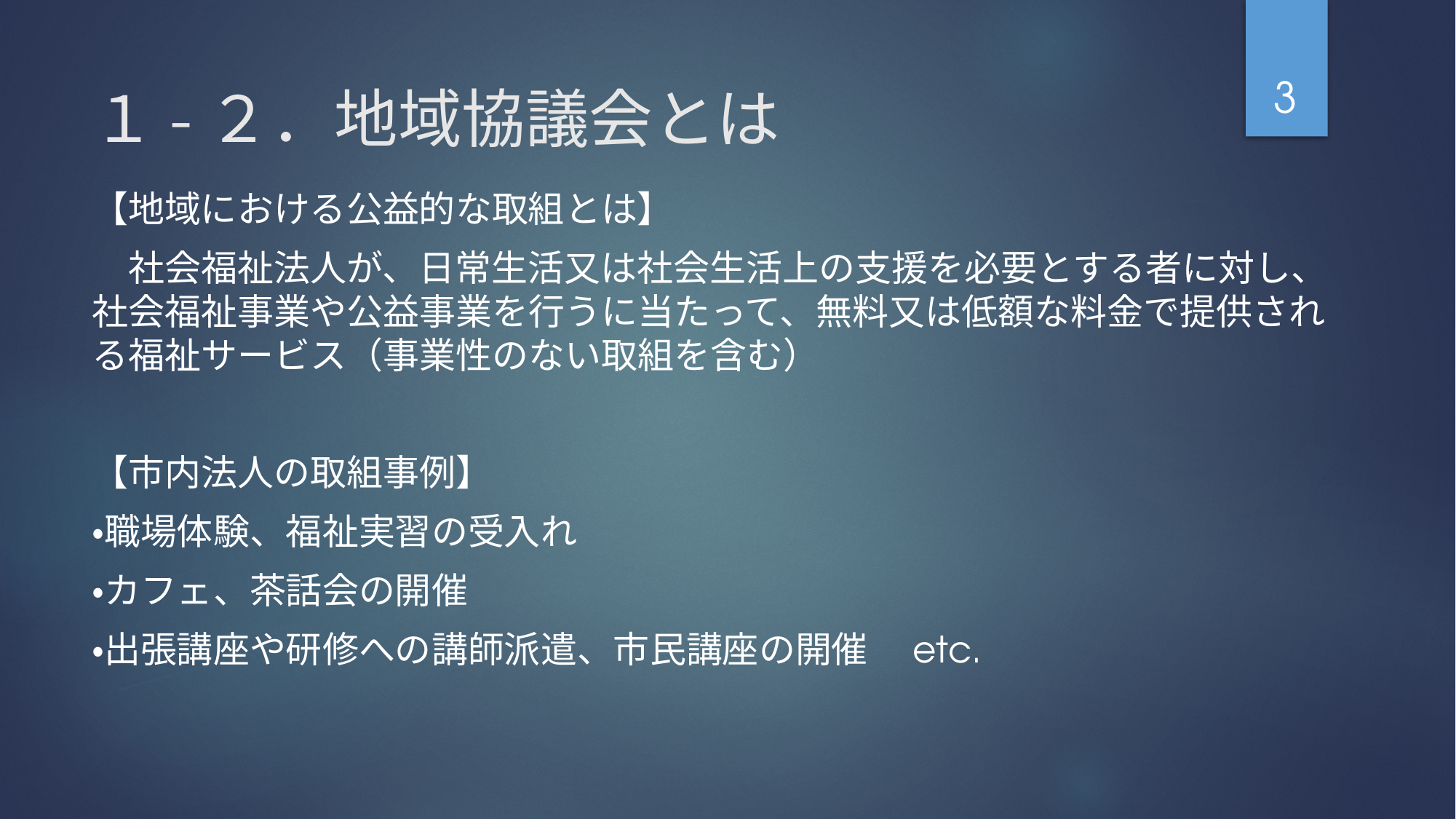

3
# １-２．地域協議会とは
【地域における公益的な取組とは】
　社会福祉法人が、日常生活又は社会生活上の支援を必要とする者に対し、社会福祉事業や公益事業を行うに当たって、無料又は低額な料金で提供される福祉サービス（事業性のない取組を含む）

【市内法人の取組事例】
・職場体験、福祉実習の受入れ
・カフェ、茶話会の開催
・出張講座や研修への講師派遣、市民講座の開催　etc.